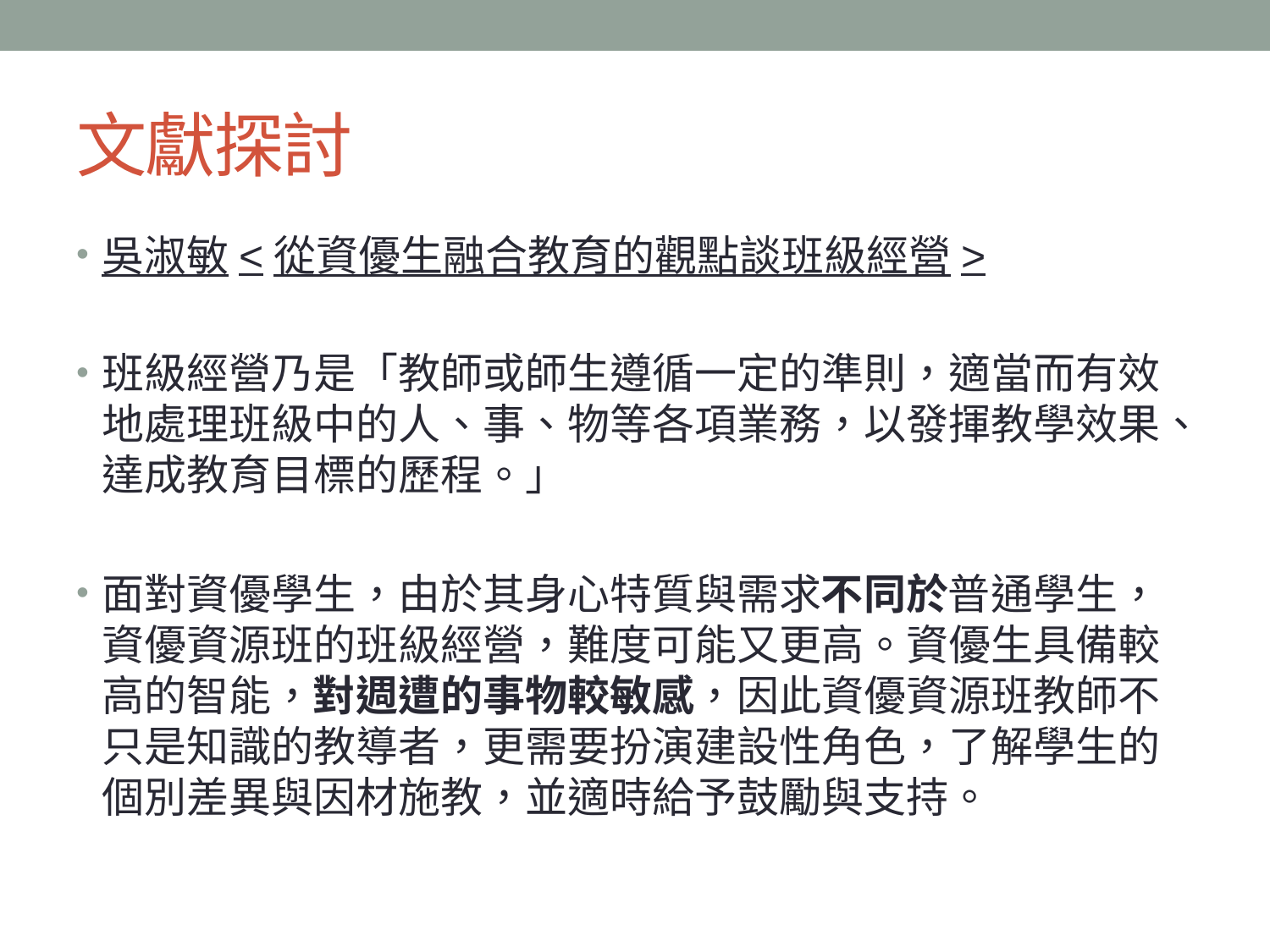

# 文獻探討
吳淑敏<從資優生融合教育的觀點談班級經營>

班級經營乃是「教師或師生遵循一定的準則，適當而有效地處理班級中的人、事、物等各項業務，以發揮教學效果、達成教育目標的歷程。」

面對資優學生，由於其身心特質與需求不同於普通學生，資優資源班的班級經營，難度可能又更高。資優生具備較高的智能，對週遭的事物較敏感，因此資優資源班教師不只是知識的教導者，更需要扮演建設性角色，了解學生的個別差異與因材施教，並適時給予鼓勵與支持。